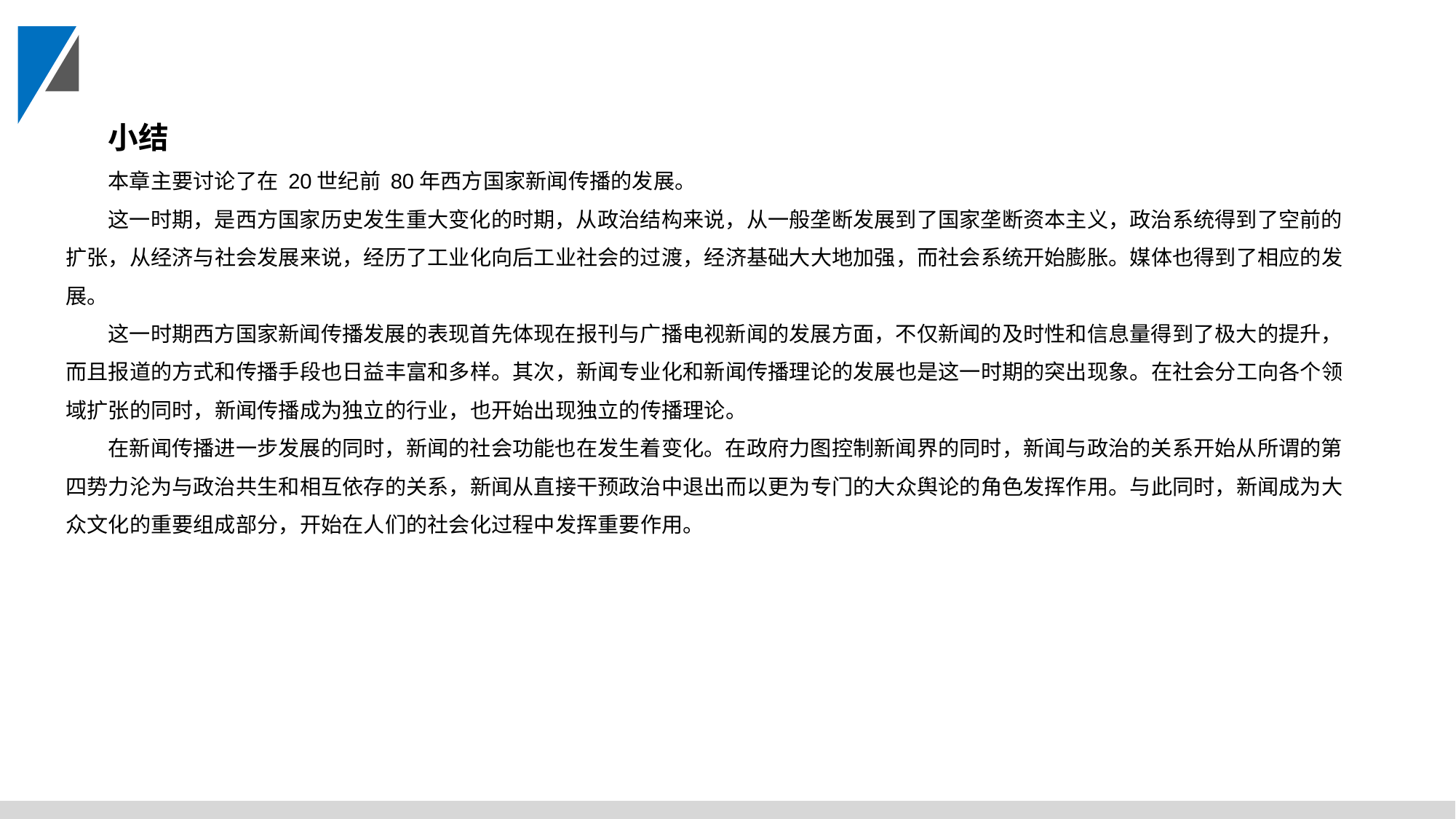

小结
本章主要讨论了在 20世纪前 80年西方国家新闻传播的发展。
这一时期，是西方国家历史发生重大变化的时期，从政治结构来说，从一般垄断发展到了国家垄断资本主义，政治系统得到了空前的扩张，从经济与社会发展来说，经历了工业化向后工业社会的过渡，经济基础大大地加强，而社会系统开始膨胀。媒体也得到了相应的发展。
这一时期西方国家新闻传播发展的表现首先体现在报刊与广播电视新闻的发展方面，不仅新闻的及时性和信息量得到了极大的提升，而且报道的方式和传播手段也日益丰富和多样。其次，新闻专业化和新闻传播理论的发展也是这一时期的突出现象。在社会分工向各个领域扩张的同时，新闻传播成为独立的行业，也开始出现独立的传播理论。
在新闻传播进一步发展的同时，新闻的社会功能也在发生着变化。在政府力图控制新闻界的同时，新闻与政治的关系开始从所谓的第四势力沦为与政治共生和相互依存的关系，新闻从直接干预政治中退出而以更为专门的大众舆论的角色发挥作用。与此同时，新闻成为大众文化的重要组成部分，开始在人们的社会化过程中发挥重要作用。